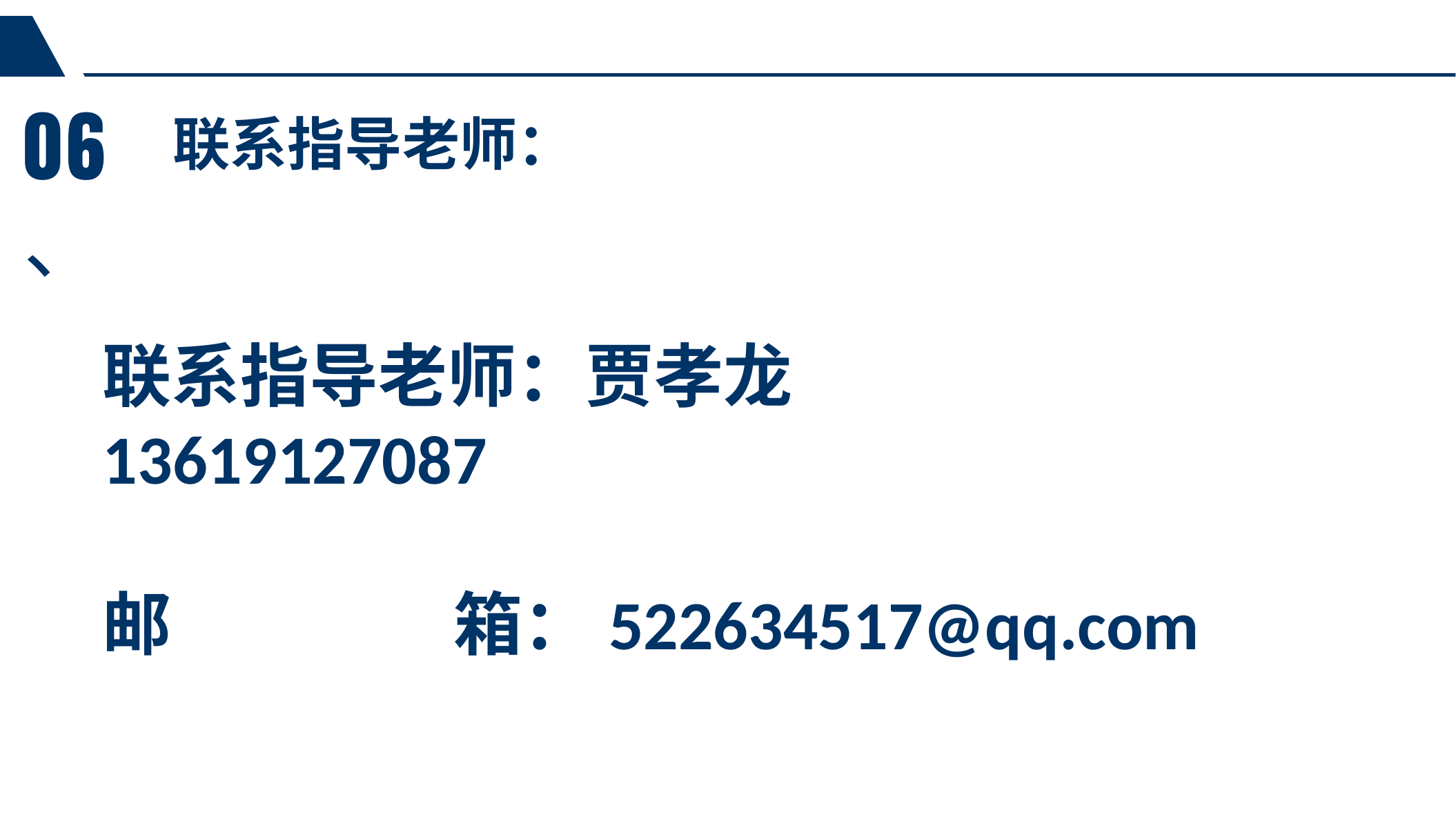

06、
联系指导老师：
联系指导老师：贾孝龙        13619127087

邮                  箱：522634517@qq.com
请替换文字内容
请替换文字内容
请替换文字内容